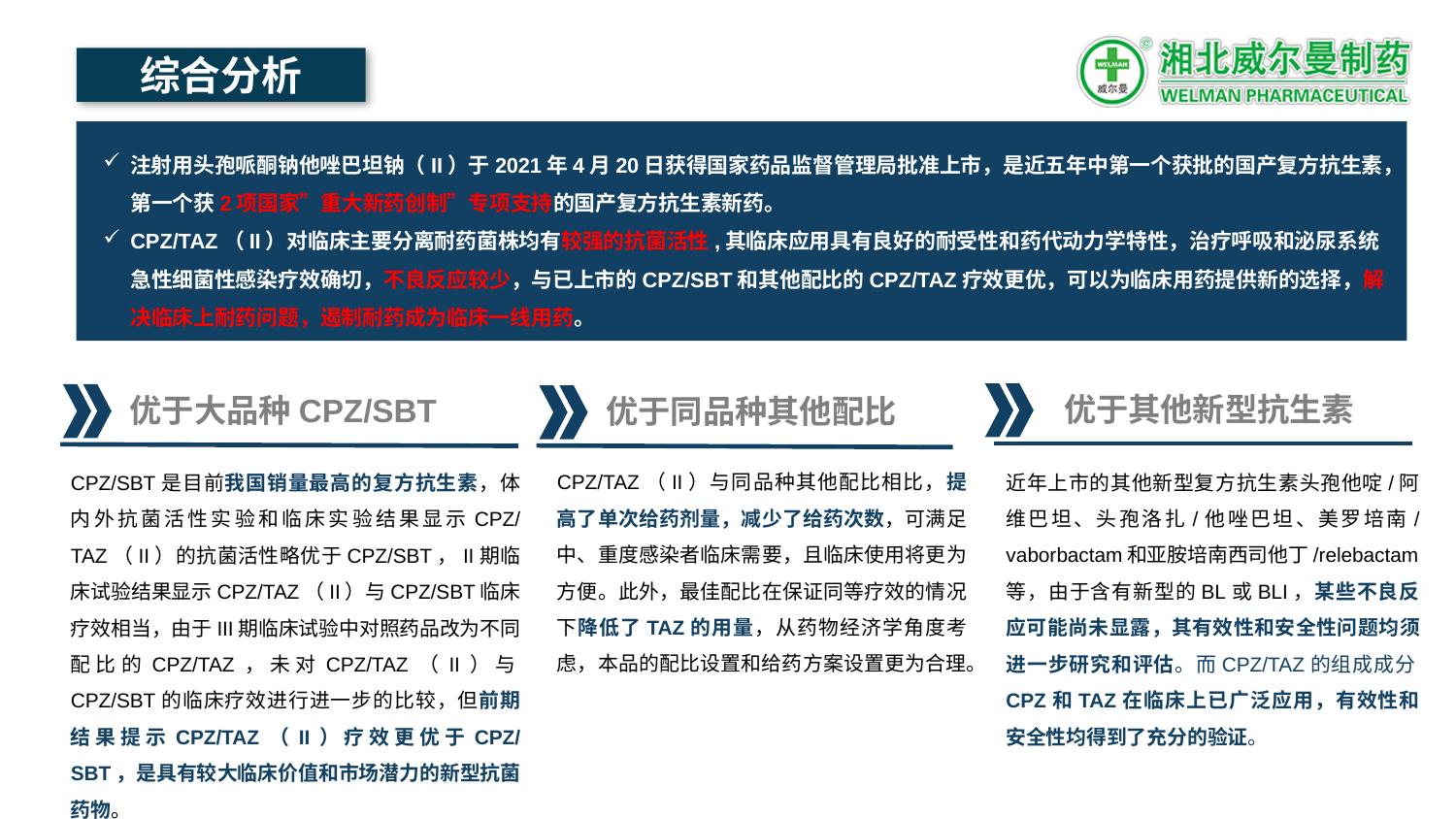

综合分析

注射用头孢哌酮钠他唑巴坦钠（II）于2021年4月20日获得国家药品监督管理局批准上市，是近五年中第一个获批的国产复方抗生素，第一个获2项国家”重大新药创制”专项支持的国产复方抗生素新药。
CPZ/TAZ（II）对临床主要分离耐药菌株均有较强的抗菌活性,其临床应用具有良好的耐受性和药代动力学特性，治疗呼吸和泌尿系统急性细菌性感染疗效确切，不良反应较少，与已上市的CPZ/SBT和其他配比的CPZ/TAZ疗效更优，可以为临床用药提供新的选择，解决临床上耐药问题，遏制耐药成为临床一线用药。

优于其他新型抗生素
优于大品种CPZ/SBT

优于同品种其他配比

CPZ/TAZ（II）与同品种其他配比相比，提高了单次给药剂量，减少了给药次数，可满足中、重度感染者临床需要，且临床使用将更为方便。此外，最佳配比在保证同等疗效的情况下降低了TAZ的用量，从药物经济学角度考虑，本品的配比设置和给药方案设置更为合理。
CPZ/SBT是目前我国销量最高的复方抗生素，体内外抗菌活性实验和临床实验结果显示CPZ/TAZ（II）的抗菌活性略优于CPZ/SBT，II期临床试验结果显示CPZ/TAZ（II）与CPZ/SBT临床疗效相当，由于III期临床试验中对照药品改为不同配比的CPZ/TAZ，未对CPZ/TAZ（II）与CPZ/SBT的临床疗效进行进一步的比较，但前期结果提示CPZ/TAZ（II）疗效更优于CPZ/SBT，是具有较大临床价值和市场潜力的新型抗菌药物。
近年上市的其他新型复方抗生素头孢他啶/阿维巴坦、头孢洛扎/他唑巴坦、美罗培南/vaborbactam和亚胺培南西司他丁/relebactam等，由于含有新型的BL或BLI，某些不良反应可能尚未显露，其有效性和安全性问题均须进一步研究和评估。而CPZ/TAZ的组成成分CPZ和TAZ在临床上已广泛应用，有效性和安全性均得到了充分的验证。